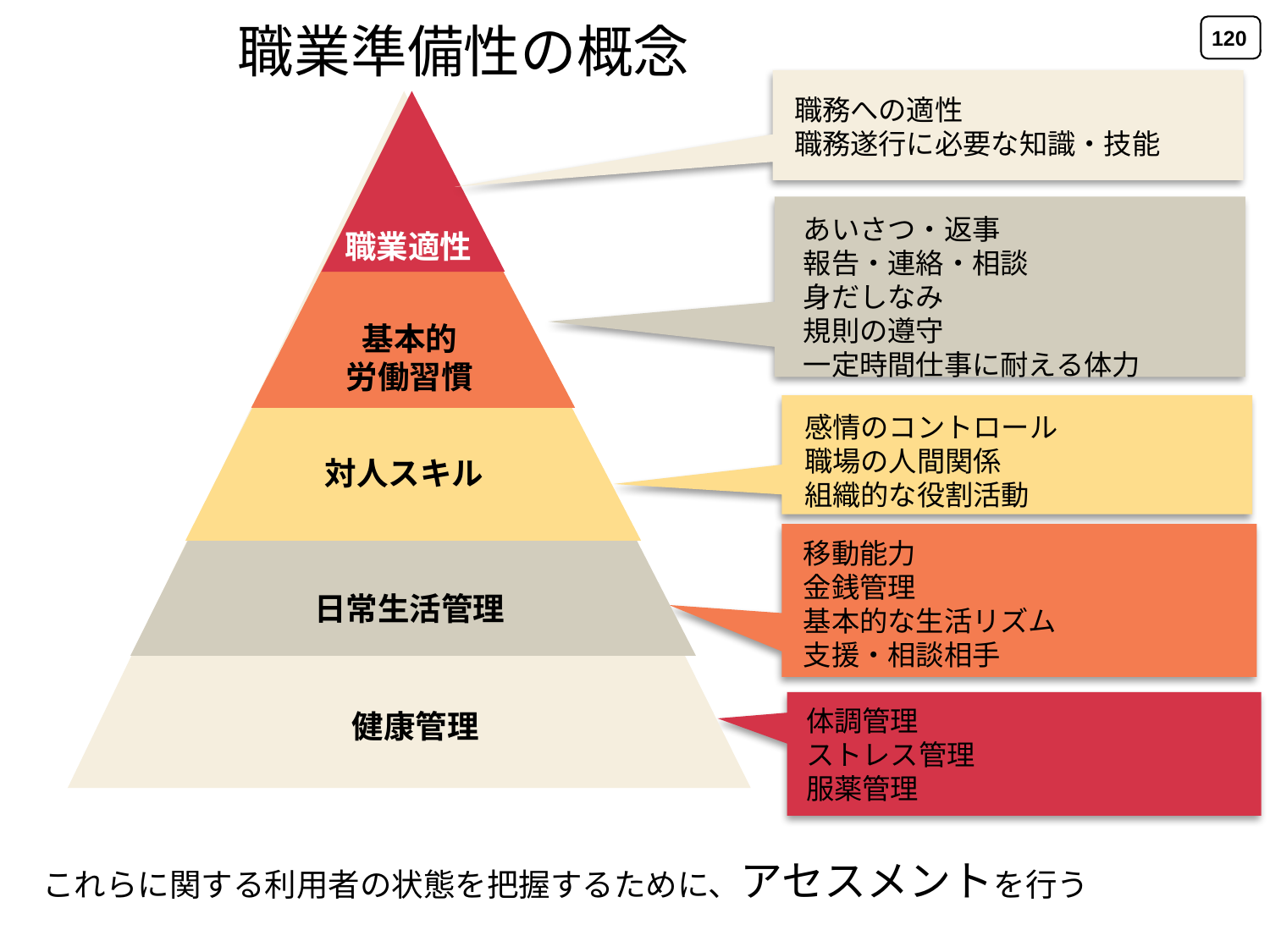

職業準備性の概念
120

職務への適性
職務遂行に必要な知識・技能

職業適性
基本的
労働習慣
対人スキル
日常生活管理
健康管理

あいさつ・返事
報告・連絡・相談
身だしなみ
規則の遵守
一定時間仕事に耐える体力

感情のコントロール
職場の人間関係
組織的な役割活動

移動能力
金銭管理
基本的な生活リズム
支援・相談相手

体調管理
ストレス管理
服薬管理
これらに関する利用者の状態を把握するために、アセスメントを行う